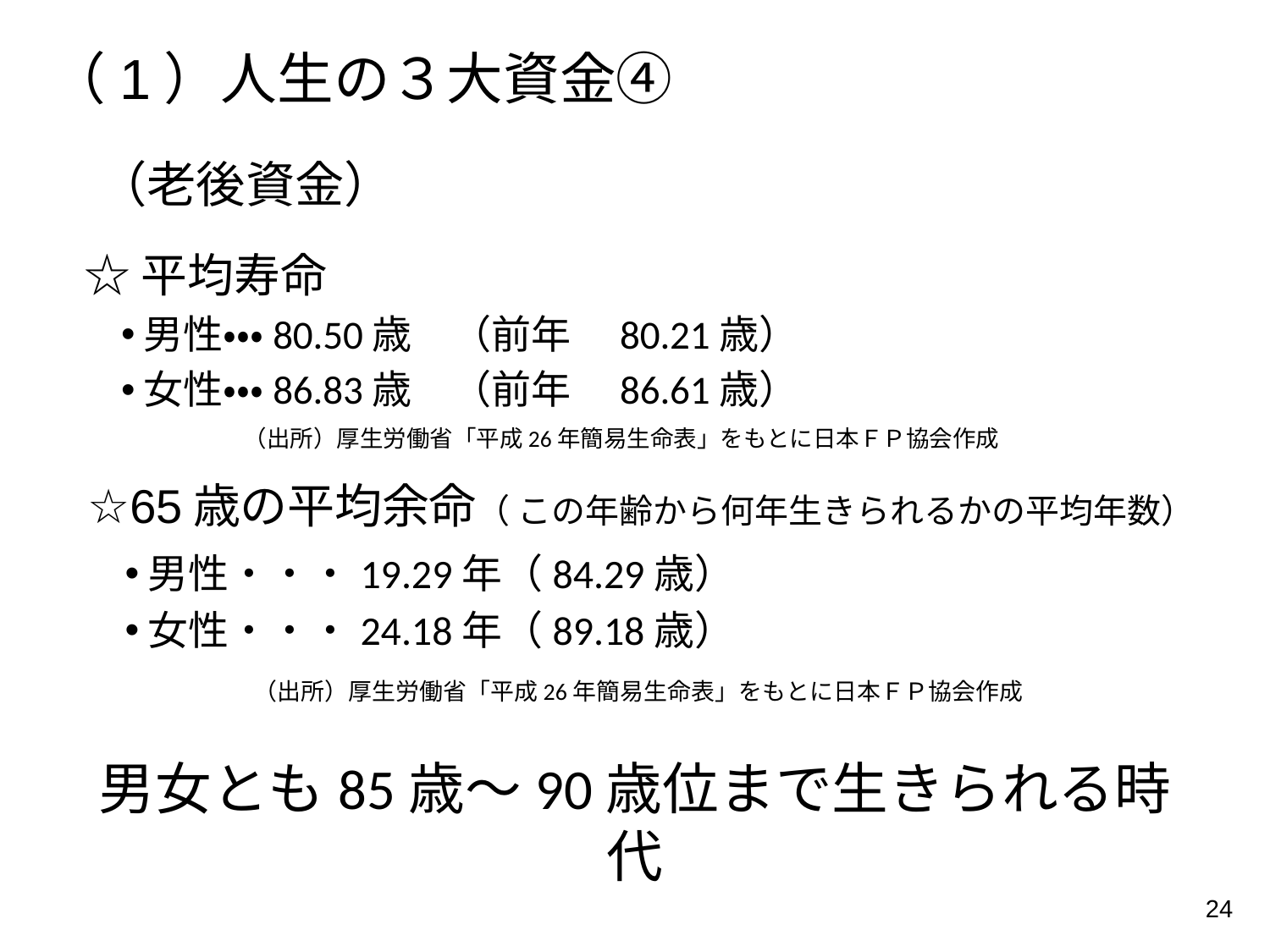

（1）人生の３大資金④
（老後資金）
☆平均寿命
男性・・・80.50歳　（前年　80.21歳）
女性・・・86.83歳　（前年　86.61歳）
　　　　（出所）厚生労働省「平成26年簡易生命表」をもとに日本ＦＰ協会作成
☆65歳の平均余命（ この年齢から何年生きられるかの平均年数）
男性・・・19.29年（84.29歳）
女性・・・24.18年（89.18歳）

　　　　　　　（出所）厚生労働省「平成26年簡易生命表」をもとに日本ＦＰ協会作成
男女とも85歳〜90歳位まで生きられる時代
24